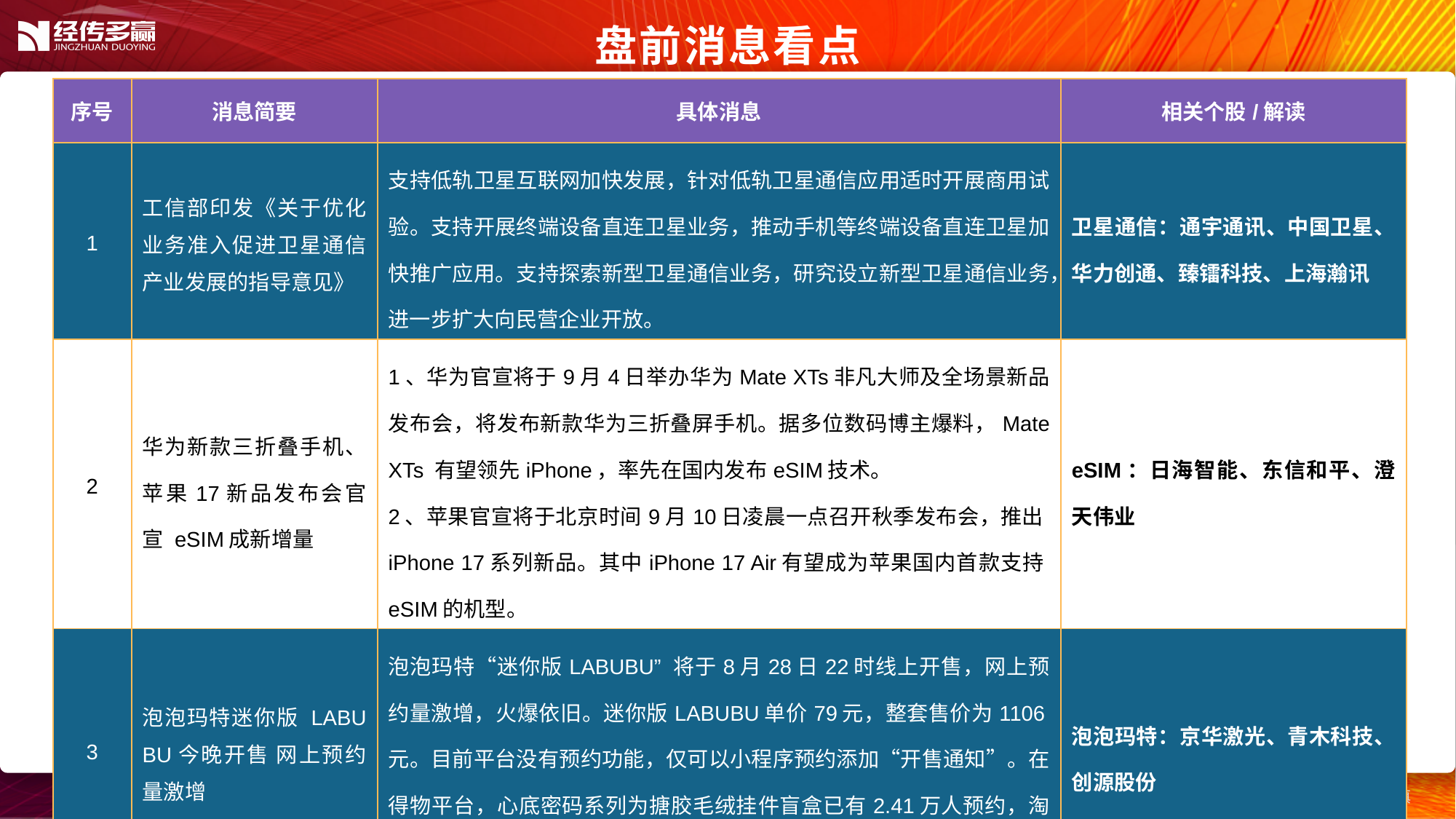

盘前消息看点
| 序号 | 消息简要 | 具体消息 | 相关个股/解读 |
| --- | --- | --- | --- |
| 1 | 工信部印发《关于优化业务准入促进卫星通信产业发展的指导意见》 | 支持低轨卫星互联网加快发展，针对低轨卫星通信应用适时开展商用试验。支持开展终端设备直连卫星业务，推动手机等终端设备直连卫星加快推广应用。支持探索新型卫星通信业务，研究设立新型卫星通信业务，进一步扩大向民营企业开放。 | 卫星通信：通宇通讯、中国卫星、华力创通、臻镭科技、上海瀚讯 |
| 2 | 华为新款三折叠手机、苹果17新品发布会官宣 eSIM成新增量 | 1、华为官宣将于9月4日举办华为Mate XTs非凡大师及全场景新品发布会，将发布新款华为三折叠屏手机。据多位数码博主爆料，Mate XTs 有望领先iPhone，率先在国内发布eSIM技术。 2、苹果官宣将于北京时间9月10日凌晨一点召开秋季发布会，推出iPhone 17系列新品。其中iPhone 17 Air有望成为苹果国内首款支持eSIM的机型。 | eSIM：日海智能、东信和平、澄天伟业 |
| 3 | 泡泡玛特迷你版 LABU BU今晚开售 网上预约量激增 | 泡泡玛特“迷你版LABUBU” 将于8月28日22时线上开售，网上预约量激增，火爆依旧。迷你版LABUBU单价79元，整套售价为1106元。目前平台没有预约功能，仅可以小程序预约添加“开售通知”。在得物平台，心底密码系列为搪胶毛绒挂件盲盒已有2.41万人预约，淘宝、闲鱼等平台也有部分商家上线预购。 | 泡泡玛特：京华激光、青木科技、创源股份 |
| 4 |  |  |  |
| 5 |  |  |  |